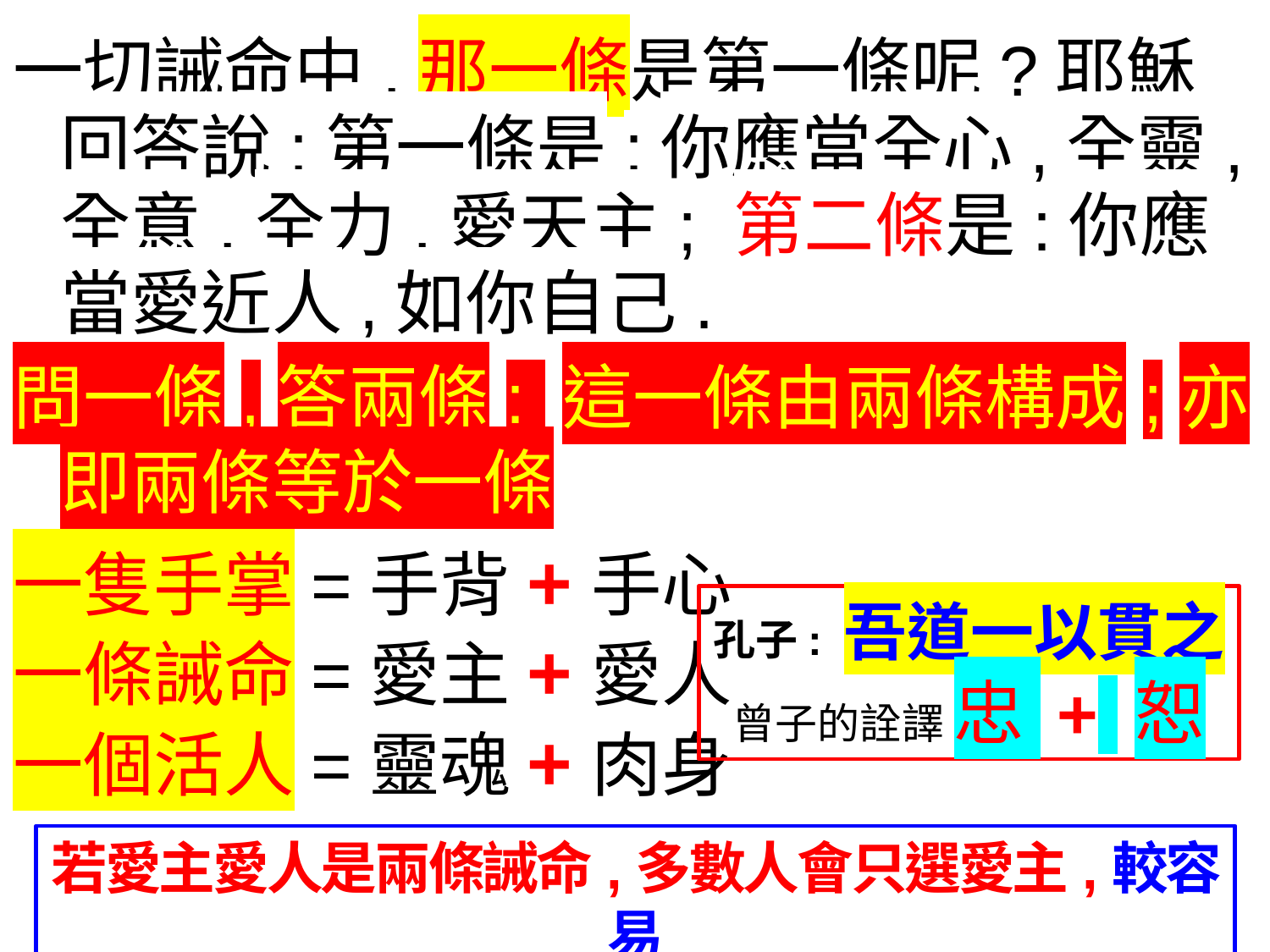

一切誡命中,那一條是第一條呢?耶穌回答說:第一條是:你應當全心,全靈,全意,全力,愛天主; 第二條是:你應當愛近人,如你自己.
問一條,答兩條: 這一條由兩條構成;亦即兩條等於一條
一隻手掌=手背+手心
一條誡命=愛主+愛人
一個活人=靈魂+肉身
孔子: 吾道一以貫之
曾子的詮譯 忠 + 恕
若愛主愛人是兩條誡命,多數人會只選愛主,較容易